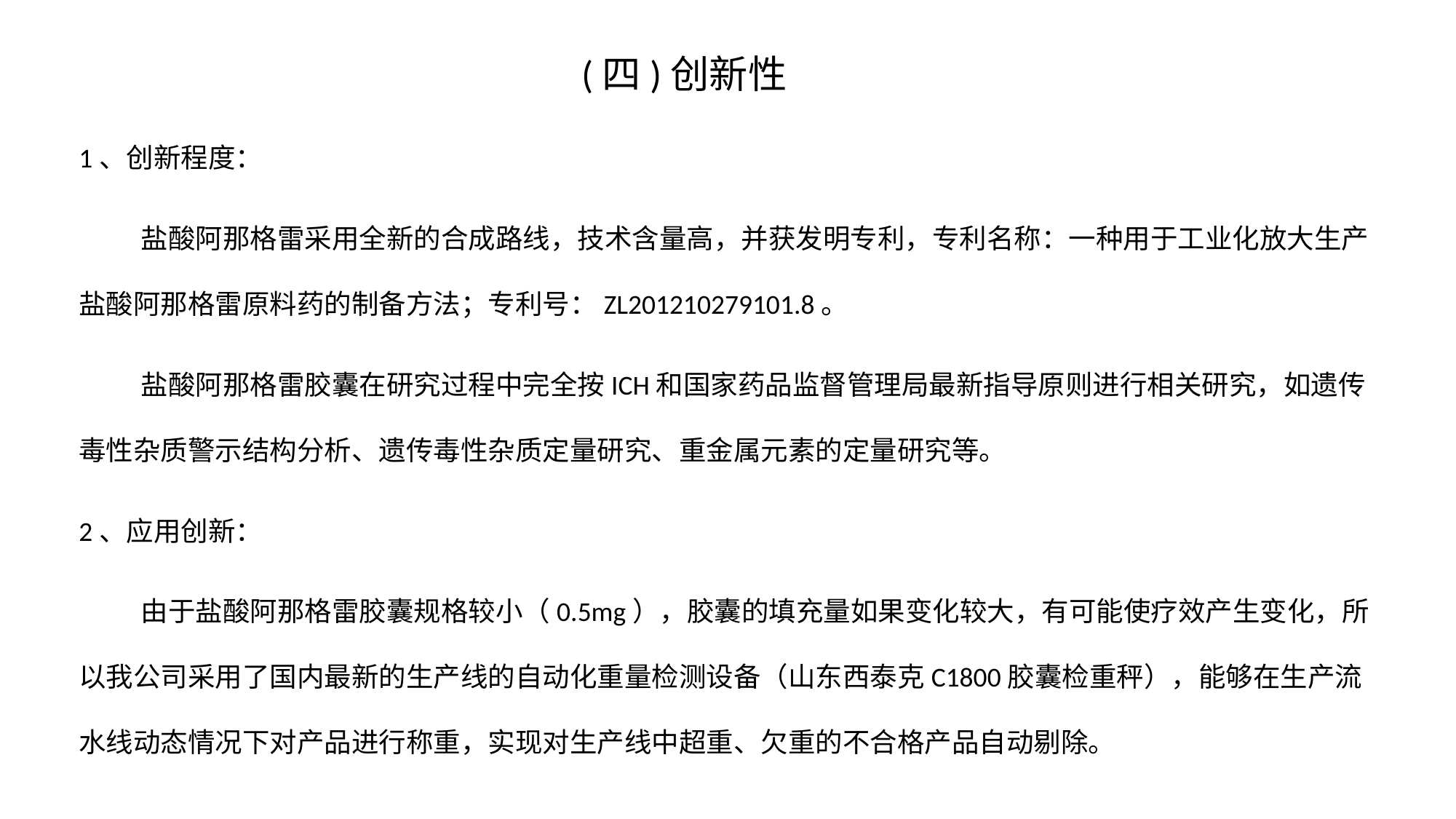

# (四)创新性
1、创新程度：
         盐酸阿那格雷采用全新的合成路线，技术含量高，并获发明专利，专利名称：一种用于工业化放大生产盐酸阿那格雷原料药的制备方法；专利号：ZL201210279101.8。
         盐酸阿那格雷胶囊在研究过程中完全按ICH和国家药品监督管理局最新指导原则进行相关研究，如遗传毒性杂质警示结构分析、遗传毒性杂质定量研究、重金属元素的定量研究等。
2、应用创新：
         由于盐酸阿那格雷胶囊规格较小（0.5mg），胶囊的填充量如果变化较大，有可能使疗效产生变化，所以我公司采用了国内最新的生产线的自动化重量检测设备（山东西泰克C1800胶囊检重秤），能够在生产流水线动态情况下对产品进行称重，实现对生产线中超重、欠重的不合格产品自动剔除。